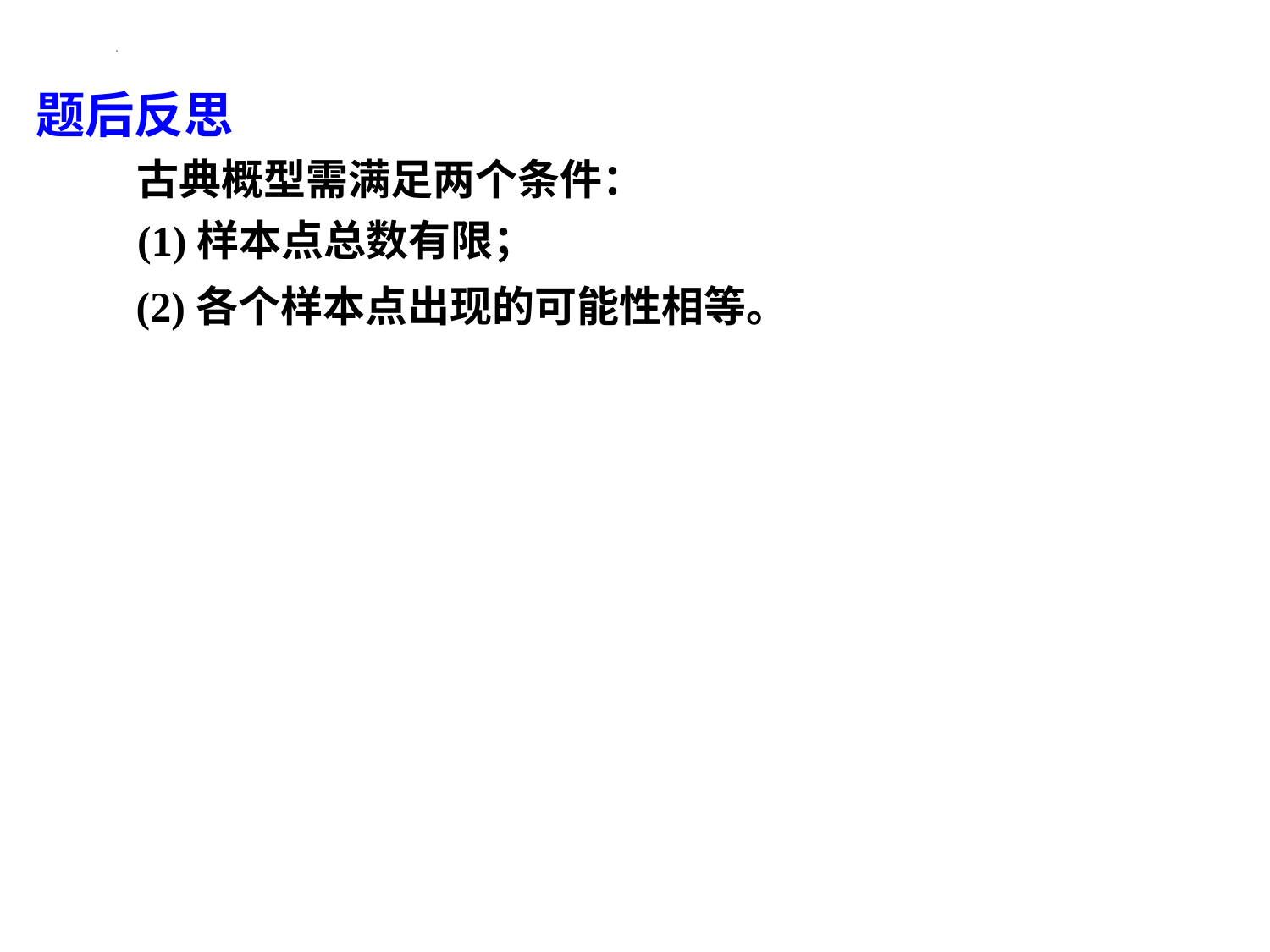

题后反思
古典概型需满足两个条件：
(1)样本点总数有限；
(2)各个样本点出现的可能性相等。